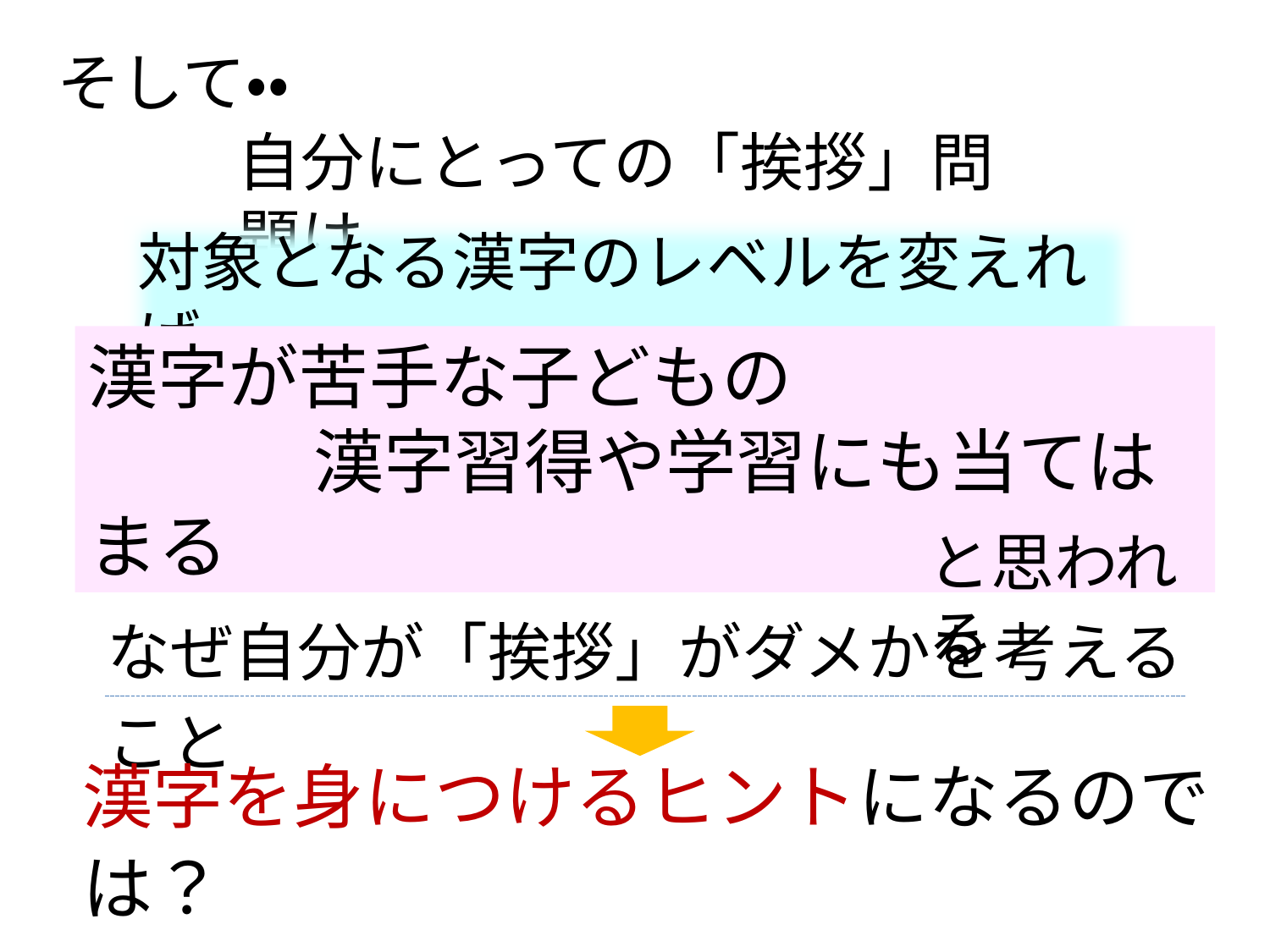

そして・・
自分にとっての「挨拶」問題は
対象となる漢字のレベルを変えれば
漢字が苦手な子どもの
　　　　漢字習得や学習にも当てはまる
と思われる
なぜ自分が「挨拶」がダメかを考えること

漢字を身につけるヒントになるのでは？